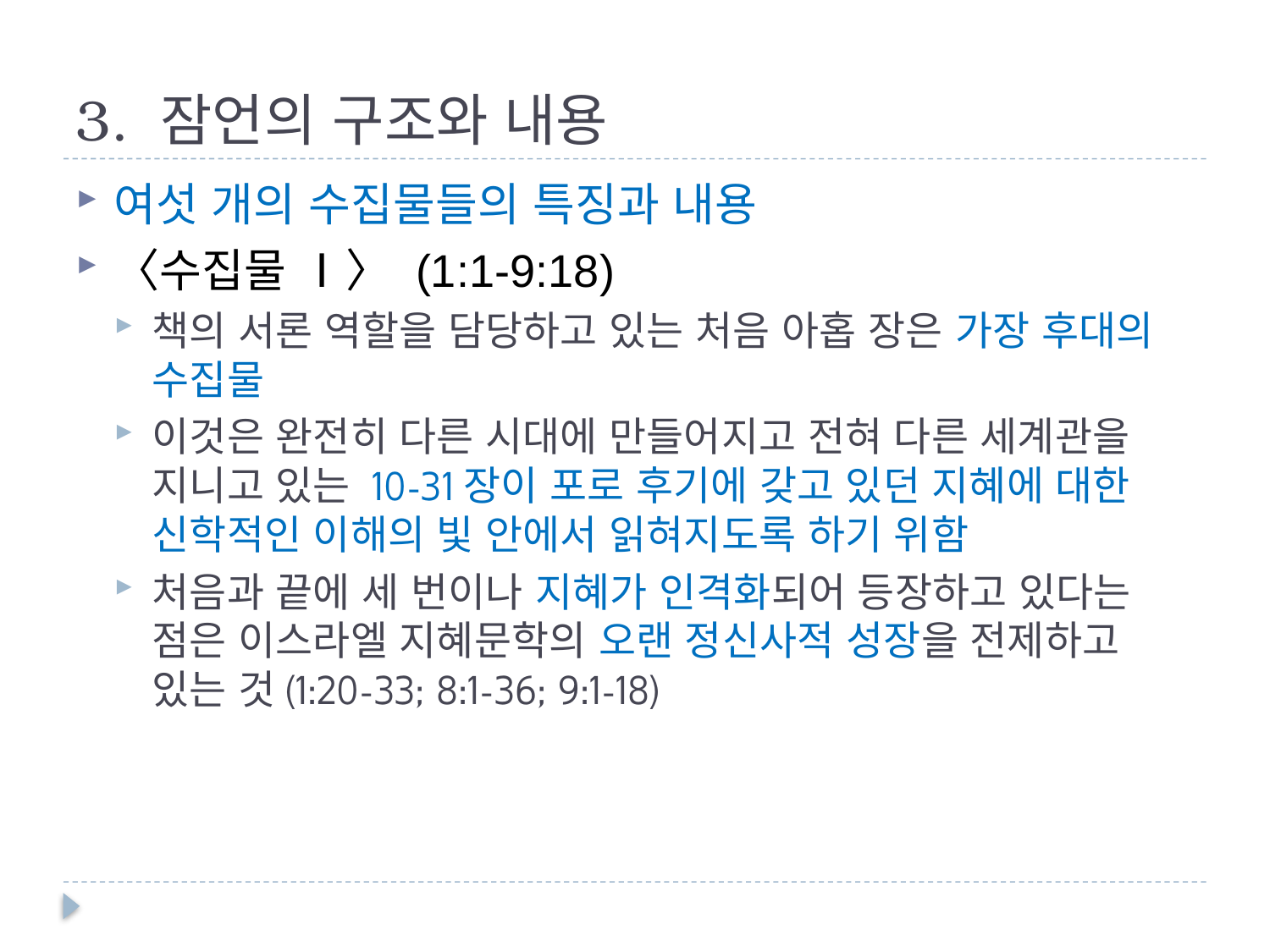

# 3. 잠언의 구조와 내용
여섯 개의 수집물들의 특징과 내용
〈수집물 Ⅰ〉 (1:1-9:18)
책의 서론 역할을 담당하고 있는 처음 아홉 장은 가장 후대의 수집물
이것은 완전히 다른 시대에 만들어지고 전혀 다른 세계관을 지니고 있는 10-31장이 포로 후기에 갖고 있던 지혜에 대한 신학적인 이해의 빛 안에서 읽혀지도록 하기 위함
처음과 끝에 세 번이나 지혜가 인격화되어 등장하고 있다는 점은 이스라엘 지혜문학의 오랜 정신사적 성장을 전제하고 있는 것(1:20-33; 8:1-36; 9:1-18)